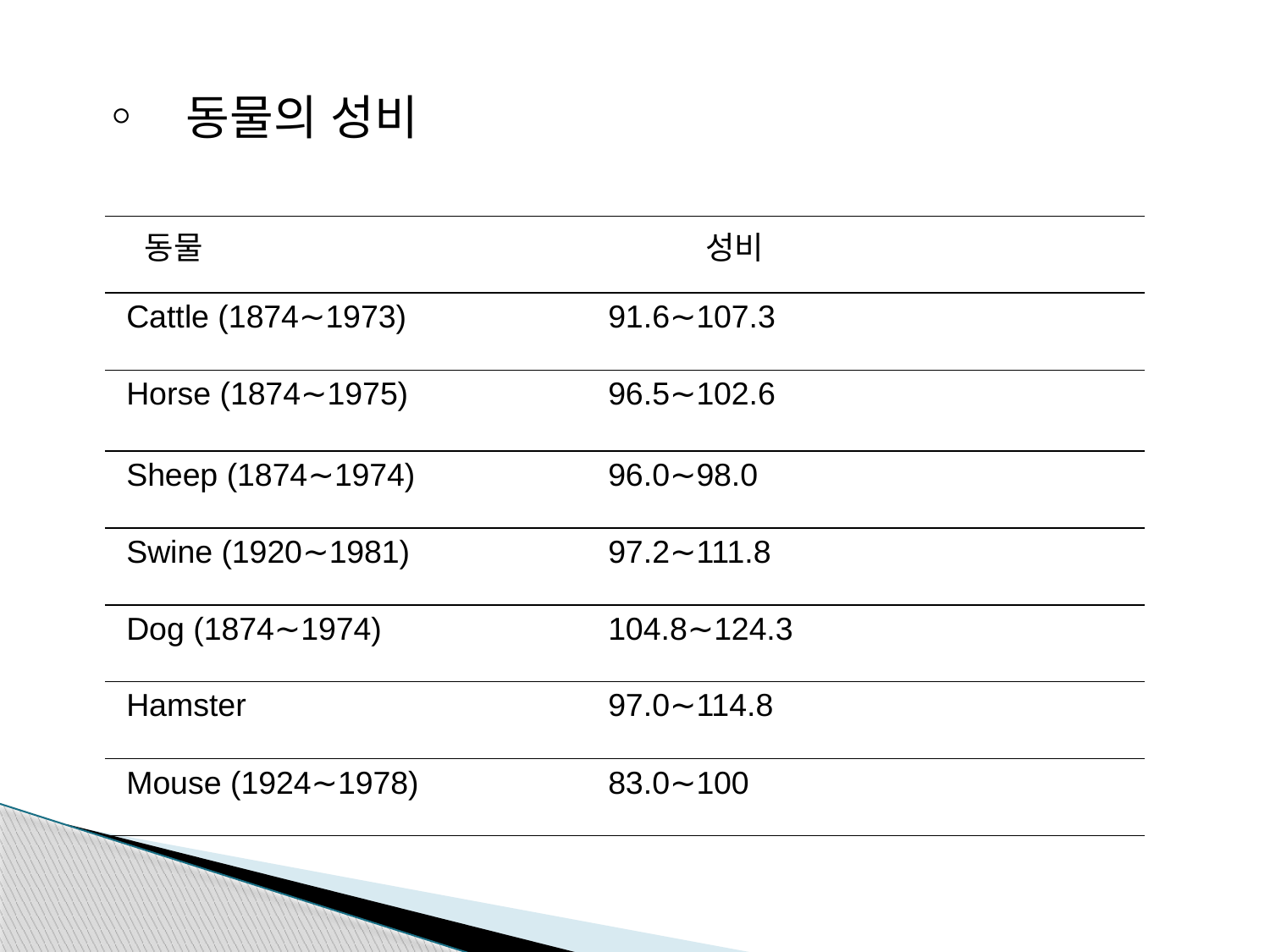

◦  동물의 성비
| 동물 | 성비 |  |
| --- | --- | --- |
| Cattle (1874∼1973) | 91.6∼107.3 |  |
| Horse (1874∼1975) | 96.5∼102.6 |  |
| Sheep (1874∼1974) | 96.0∼98.0 |  |
| Swine (1920∼1981) | 97.2∼111.8 |  |
| Dog (1874∼1974) | 104.8∼124.3 |  |
| Hamster | 97.0∼114.8 |  |
| Mouse (1924∼1978) | 83.0∼100 |  |